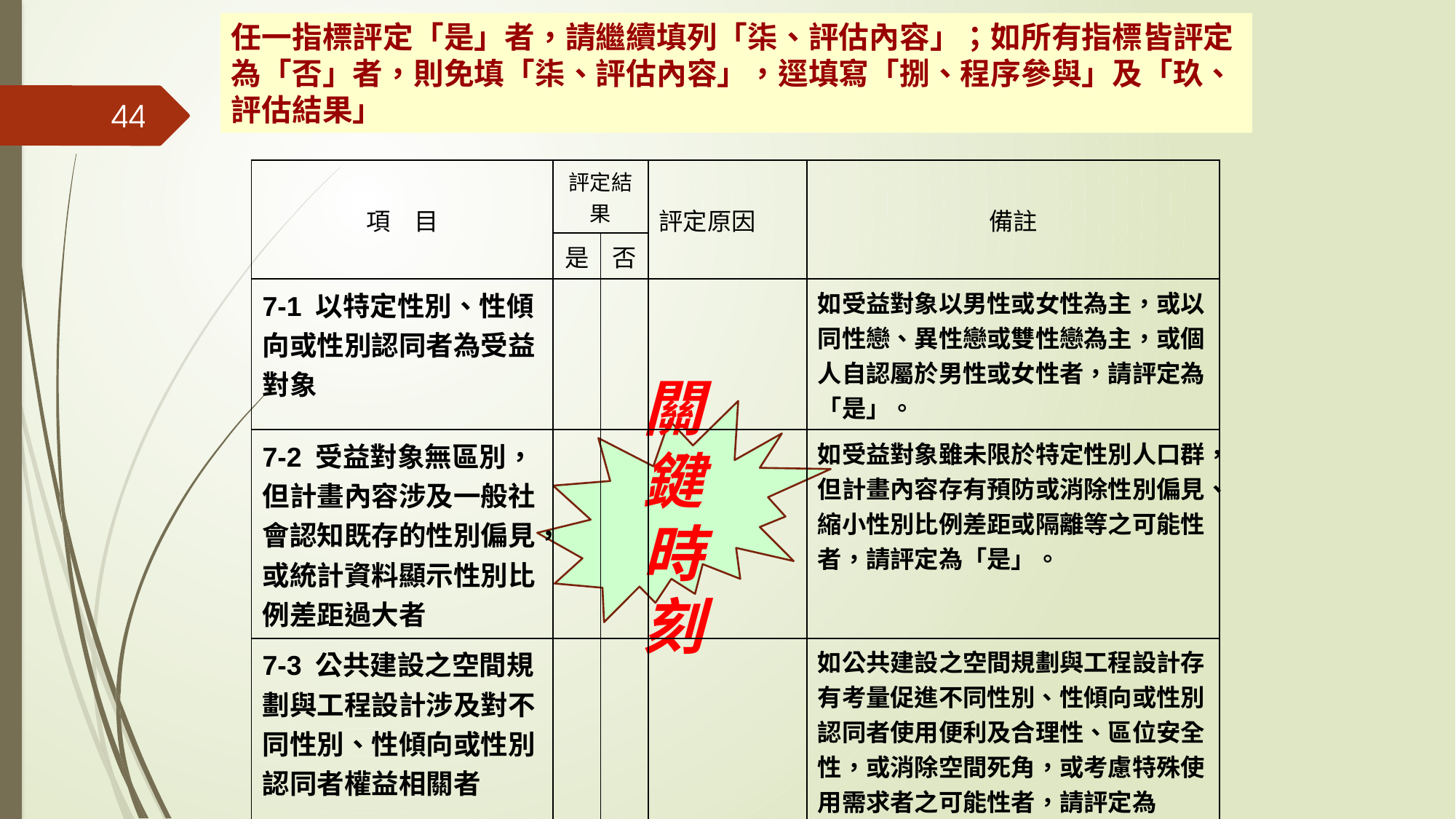

任一指標評定「是」者，請繼續填列「柒、評估內容」；如所有指標皆評定為「否」者，則免填「柒、評估內容」，逕填寫「捌、程序參與」及「玖、評估結果」
44

| 項　目 | 評定結果 |  | 評定原因 | 備註 |
| --- | --- | --- | --- | --- |
|  | 是 | 否 |  |  |
| 7-1 以特定性別、性傾向或性別認同者為受益對象 |  |  |  | 如受益對象以男性或女性為主，或以同性戀、異性戀或雙性戀為主，或個人自認屬於男性或女性者，請評定為「是」。 |
| 7-2 受益對象無區別，但計畫內容涉及一般社會認知既存的性別偏見，或統計資料顯示性別比例差距過大者 |  |  |  | 如受益對象雖未限於特定性別人口群，但計畫內容存有預防或消除性別偏見、縮小性別比例差距或隔離等之可能性者，請評定為「是」。 |
| 7-3 公共建設之空間規劃與工程設計涉及對不同性別、性傾向或性別認同者權益相關者 |  |  |  | 如公共建設之空間規劃與工程設計存有考量促進不同性別、性傾向或性別認同者使用便利及合理性、區位安全性，或消除空間死角，或考慮特殊使用需求者之可能性者，請評定為「是」。 |
關鍵時刻